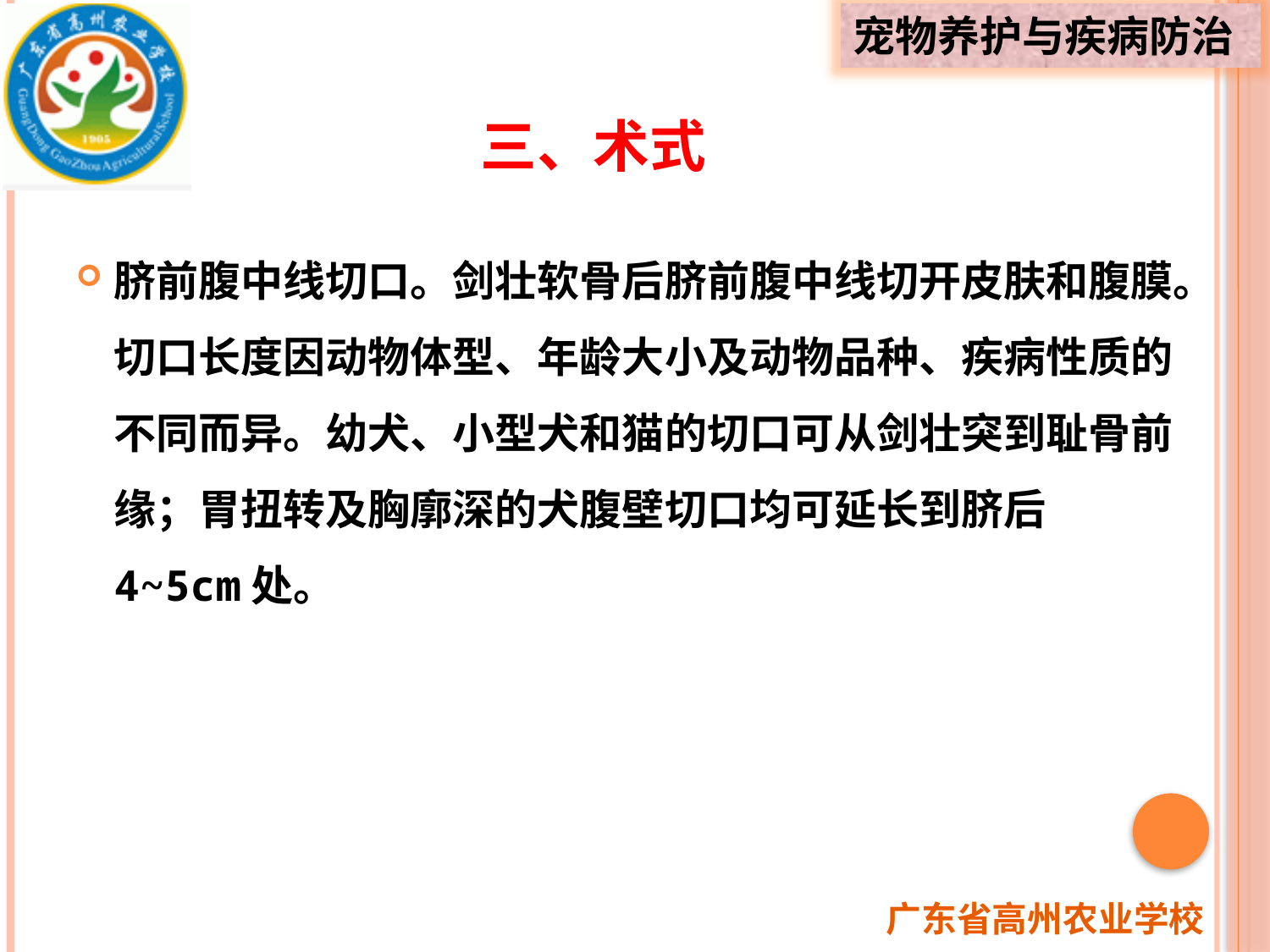

三、术式
脐前腹中线切口。剑壮软骨后脐前腹中线切开皮肤和腹膜。切口长度因动物体型、年龄大小及动物品种、疾病性质的不同而异。幼犬、小型犬和猫的切口可从剑壮突到耻骨前缘；胃扭转及胸廓深的犬腹壁切口均可延长到脐后4~5cm处。